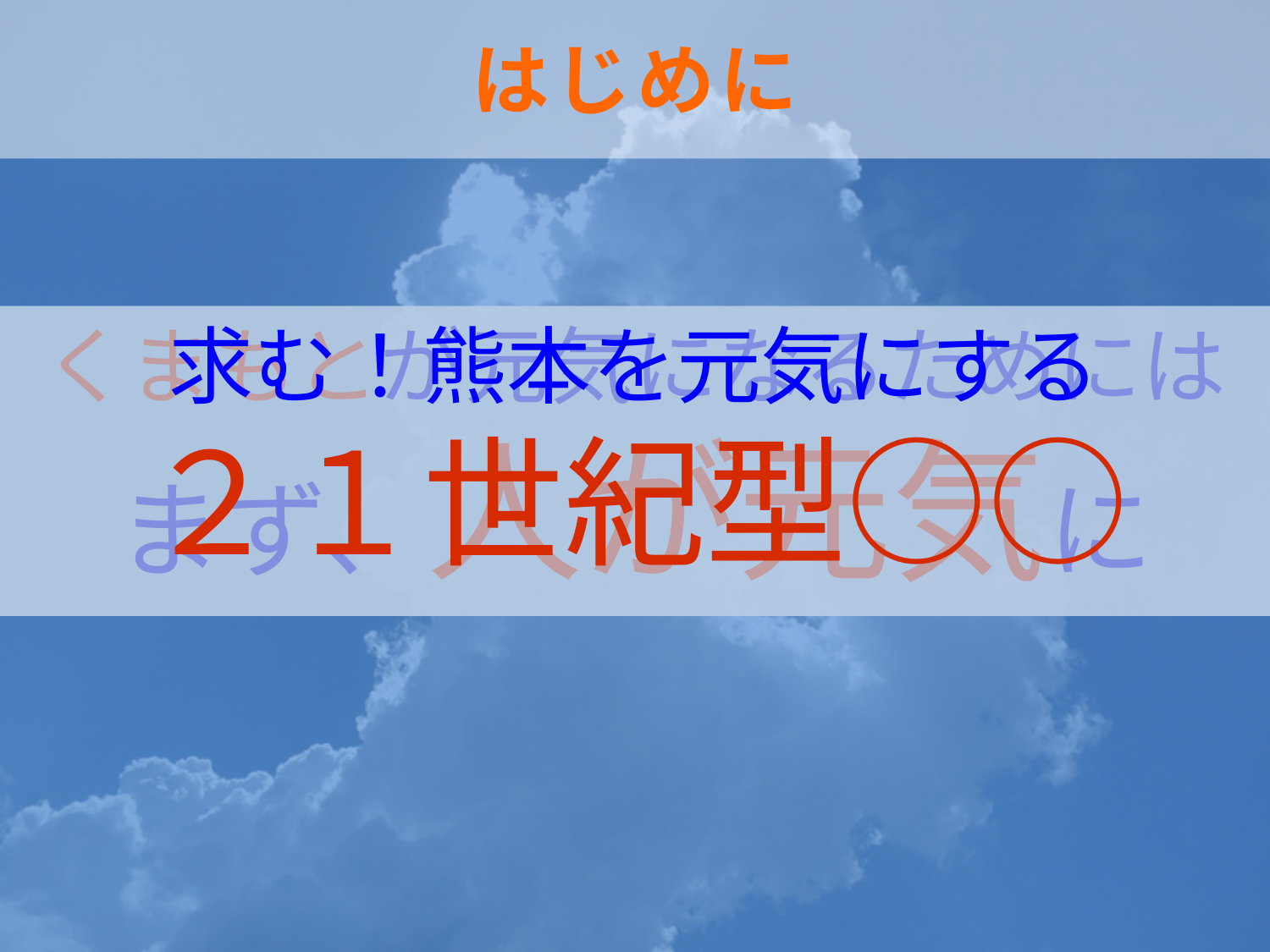

# はじめに
くまもとが元気になるためには
まず、人が元気に
求む！熊本を元気にする
２１世紀型○○